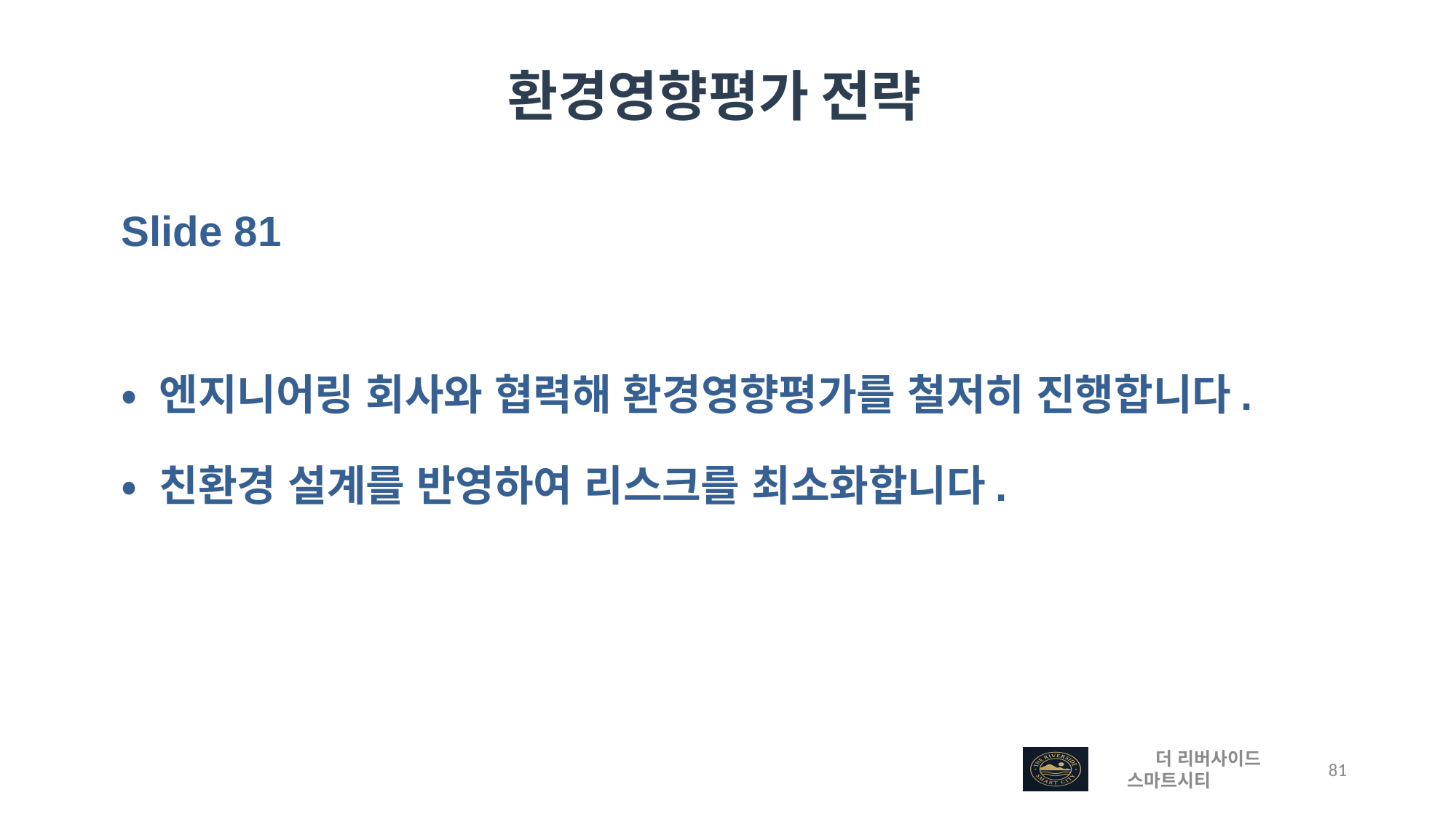

환경영향평가 전략
Slide 81

• 엔지니어링 회사와 협력해 환경영향평가를 철저히 진행합니다.
• 친환경 설계를 반영하여 리스크를 최소화합니다.
             더 리버사이드 스마트시티
  81